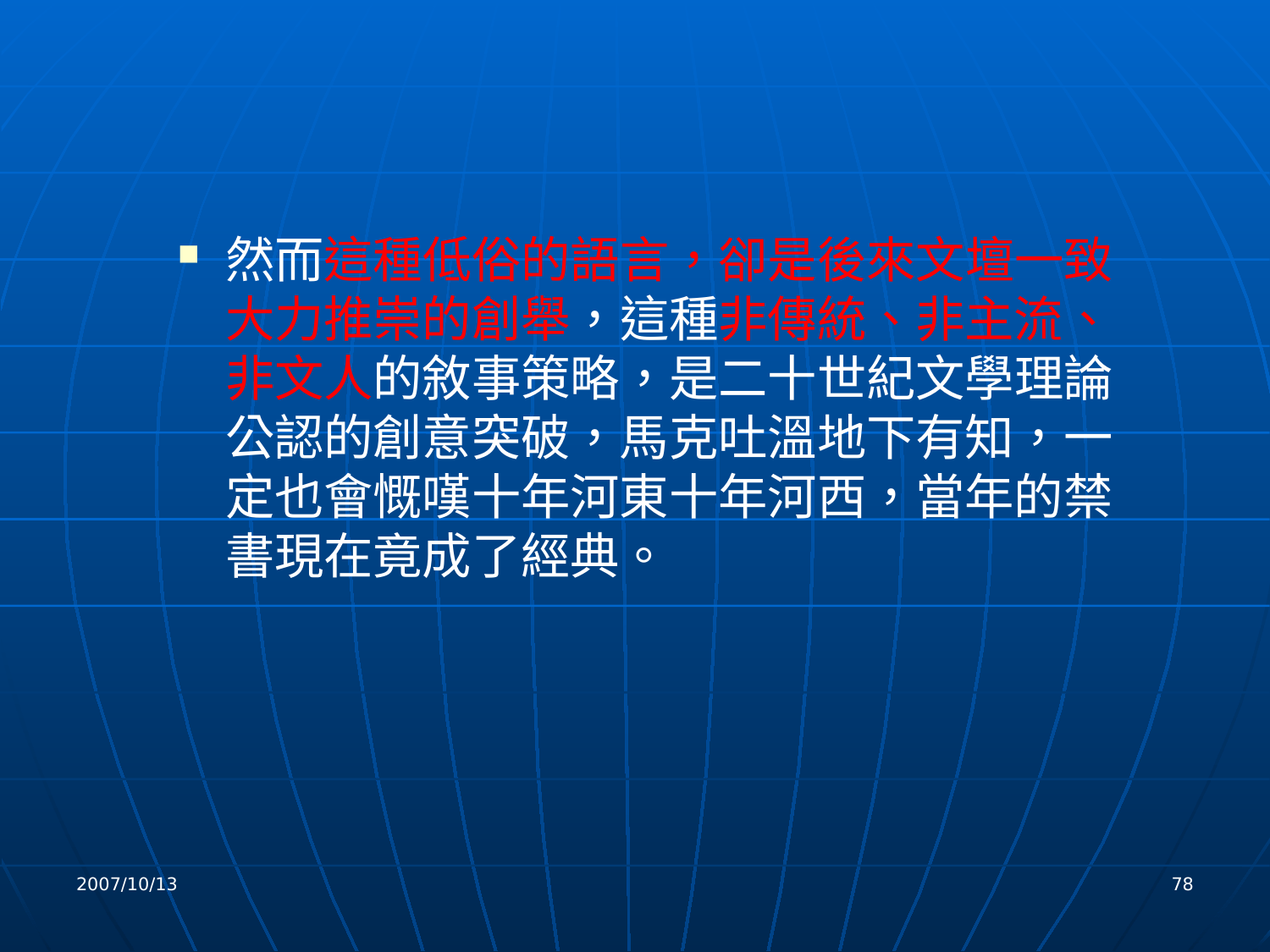

然而這種低俗的語言，卻是後來文壇一致大力推崇的創舉，這種非傳統、非主流、非文人的敘事策略，是二十世紀文學理論公認的創意突破，馬克吐溫地下有知，一定也會慨嘆十年河東十年河西，當年的禁書現在竟成了經典。
2007/10/13
78